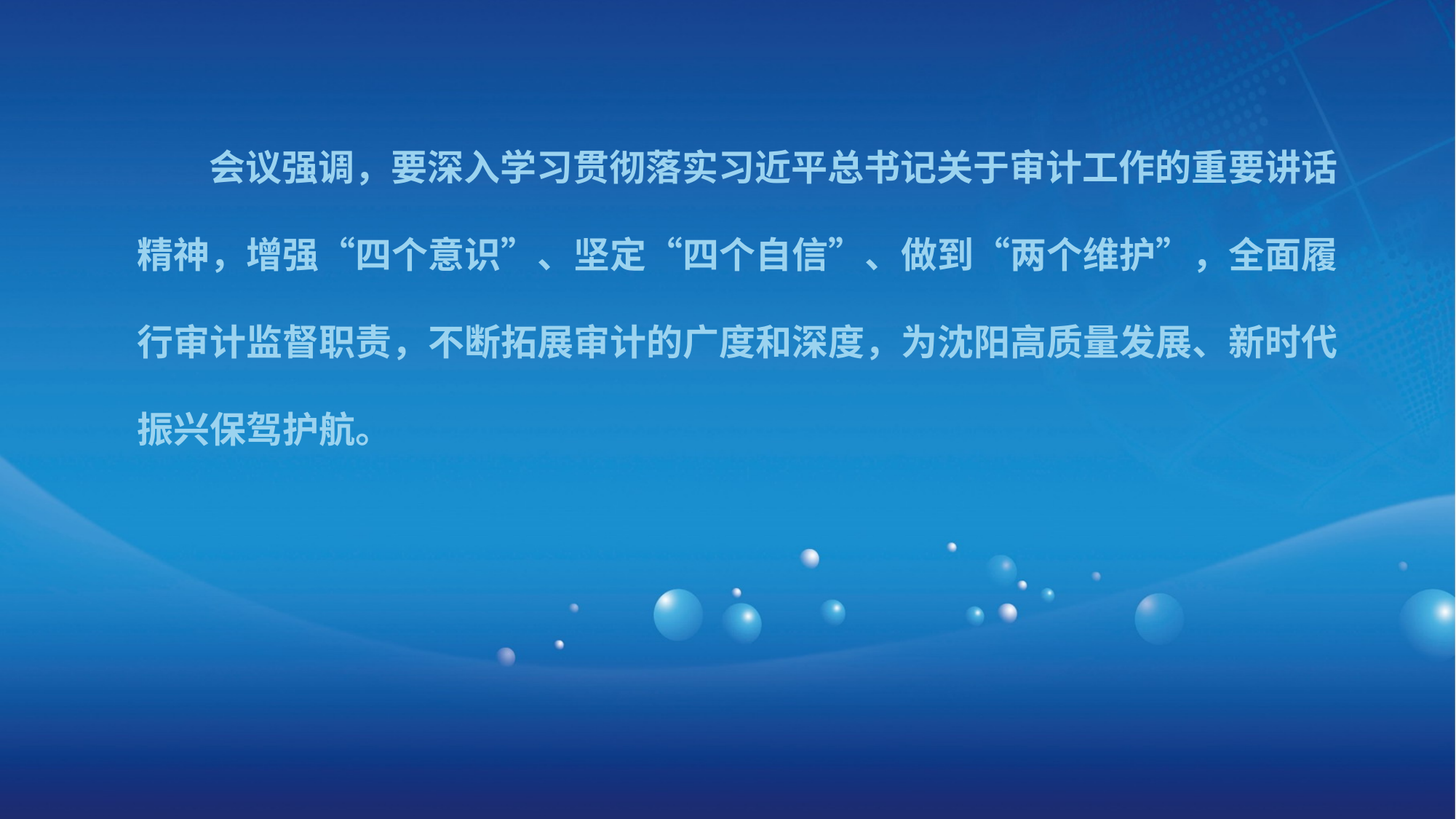

会议强调，要深入学习贯彻落实习近平总书记关于审计工作的重要讲话精神，增强“四个意识”、坚定“四个自信”、做到“两个维护”，全面履行审计监督职责，不断拓展审计的广度和深度，为沈阳高质量发展、新时代振兴保驾护航。